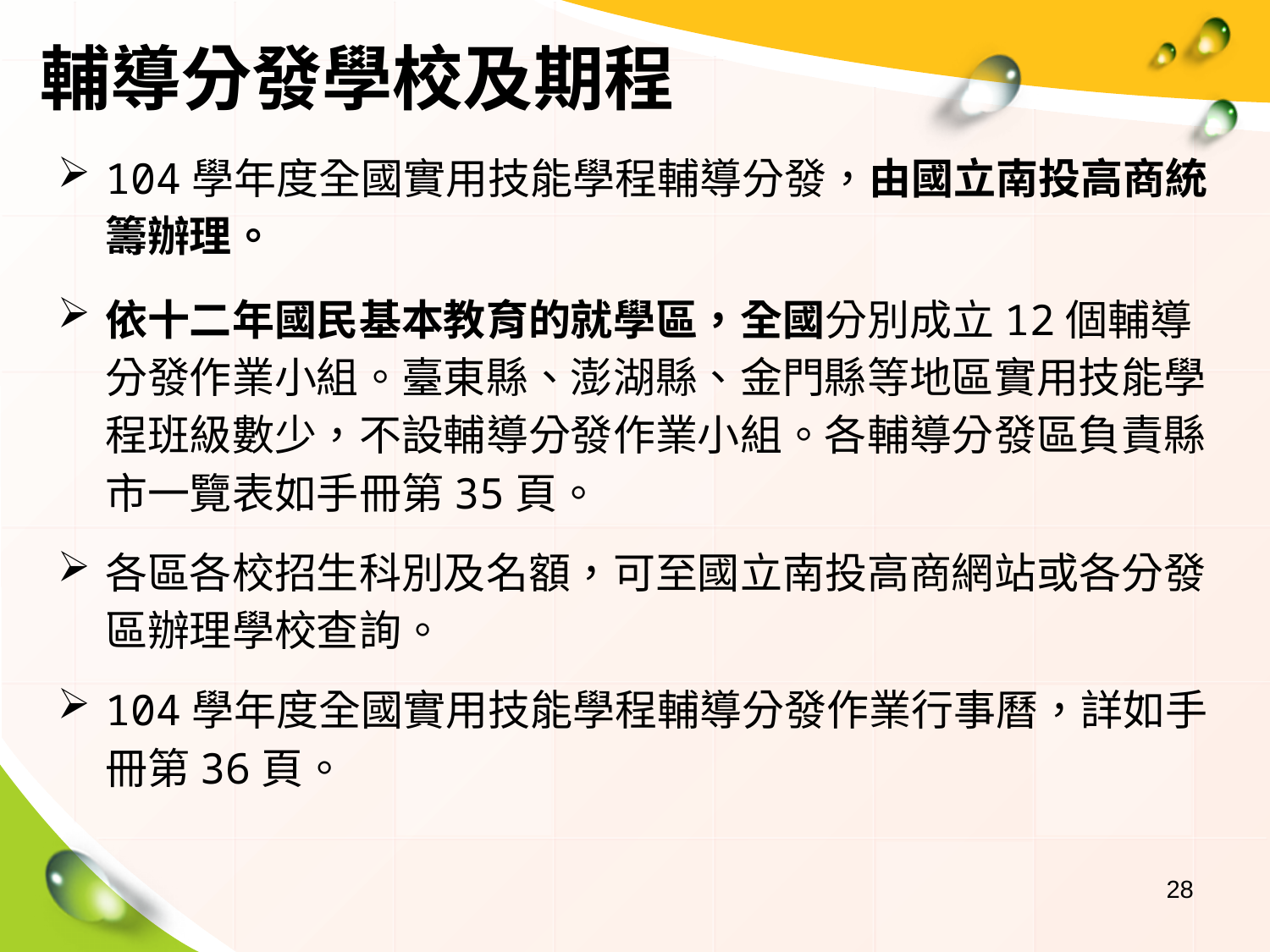

輔導分發學校及期程

104學年度全國實用技能學程輔導分發，由國立南投高商統籌辦理。

依十二年國民基本教育的就學區，全國分別成立12個輔導分發作業小組。臺東縣、澎湖縣、金門縣等地區實用技能學程班級數少，不設輔導分發作業小組。各輔導分發區負責縣市一覽表如手冊第35頁。

各區各校招生科別及名額，可至國立南投高商網站或各分發區辦理學校查詢。

104學年度全國實用技能學程輔導分發作業行事曆，詳如手冊第36頁。
28